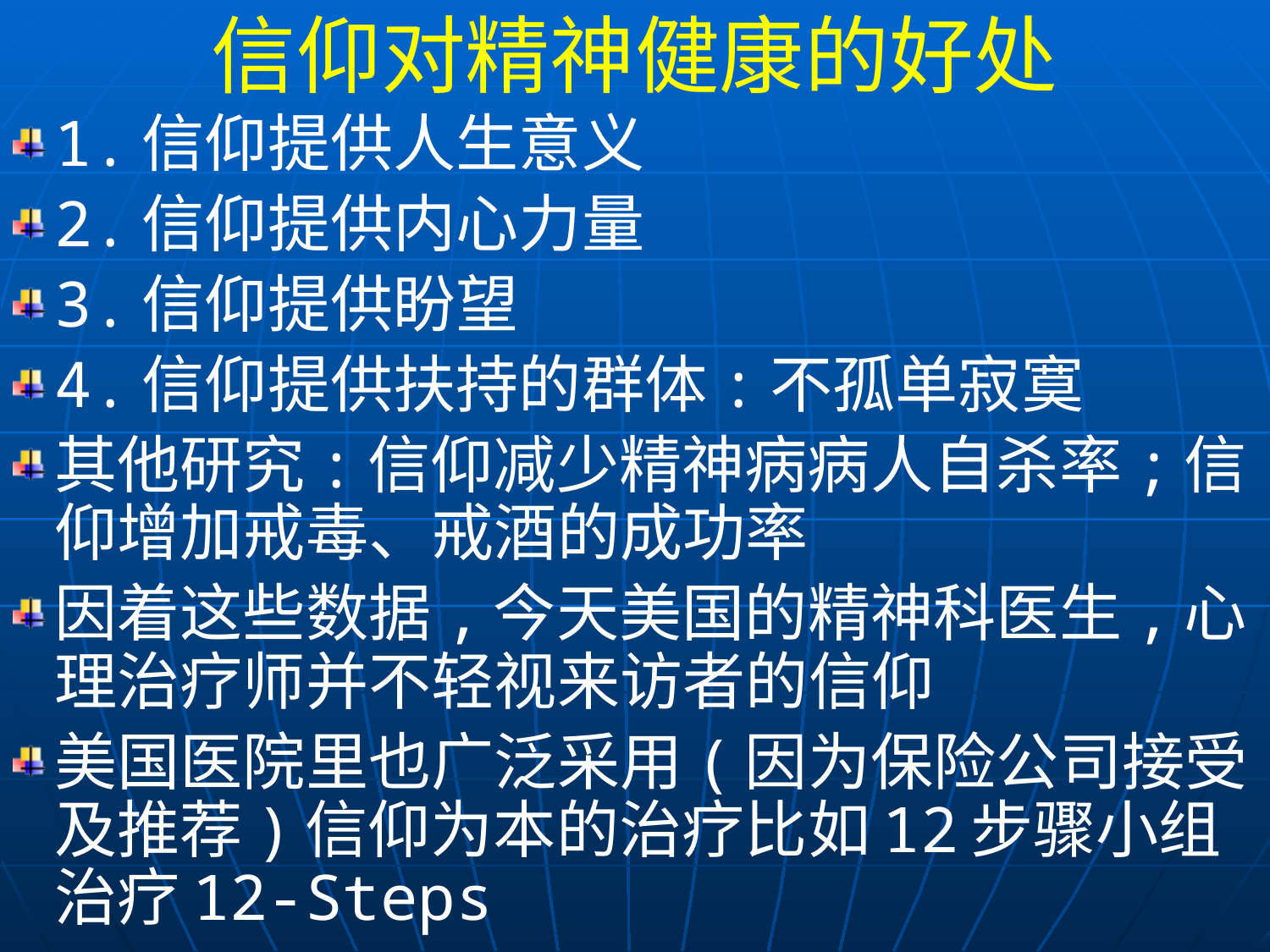

信仰对精神健康的好处
1.信仰提供人生意义
2.信仰提供内心力量
3.信仰提供盼望
4.信仰提供扶持的群体:不孤单寂寞
其他研究:信仰减少精神病病人自杀率;信仰增加戒毒、戒酒的成功率
因着这些数据,今天美国的精神科医生,心理治疗师并不轻视来访者的信仰
美国医院里也广泛采用(因为保险公司接受及推荐)信仰为本的治疗比如12步骤小组治疗12-Steps